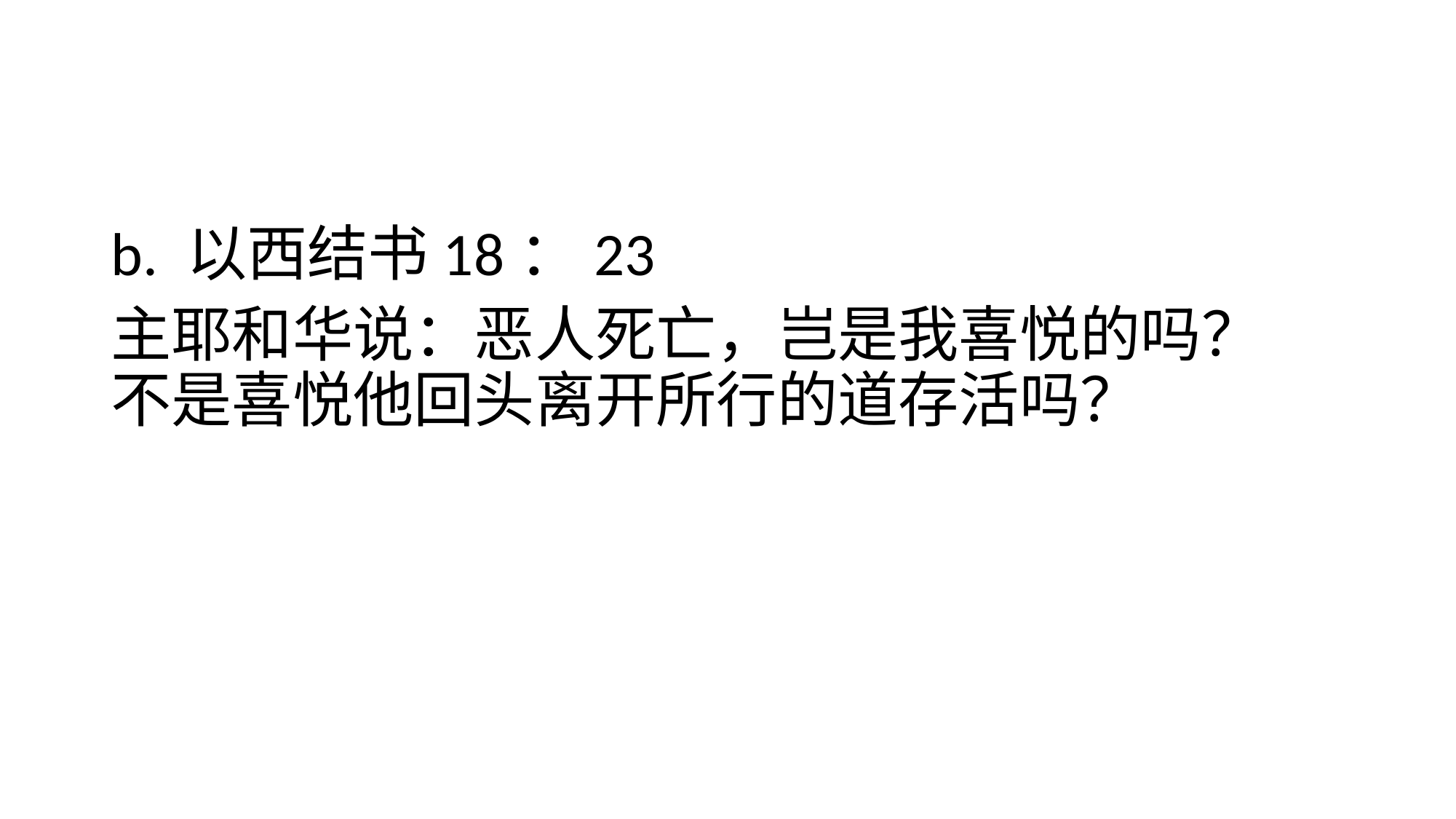

#
b. 以西结书18：23
主耶和华说：恶人死亡，岂是我喜悦的吗？不是喜悦他回头离开所行的道存活吗？